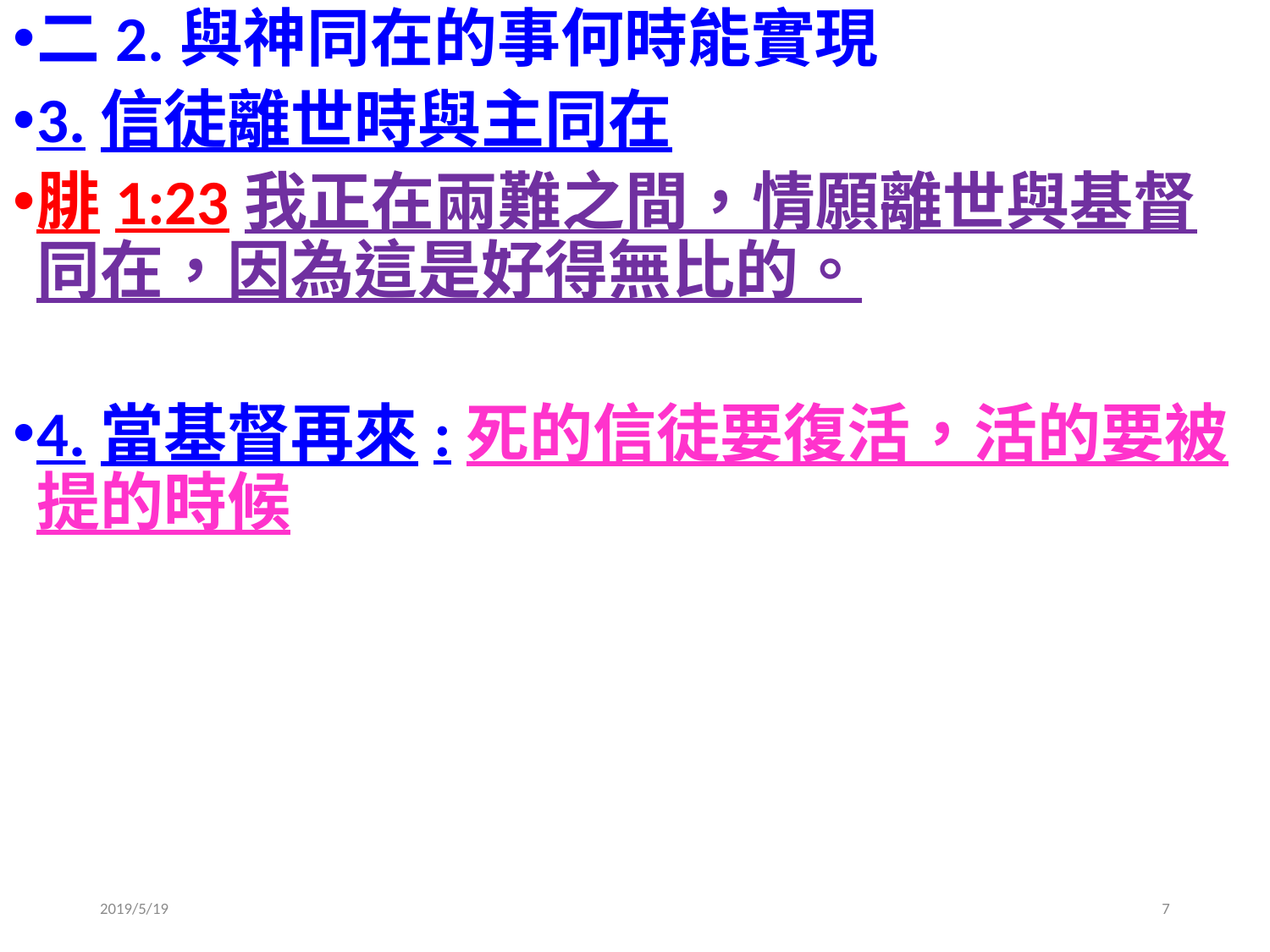

二2.與神同在的事何時能實現
3.信徒離世時與主同在
腓1:23我正在兩難之間，情願離世與基督同在，因為這是好得無比的。

4.當基督再來:死的信徒要復活，活的要被提的時候

2019/5/19
7